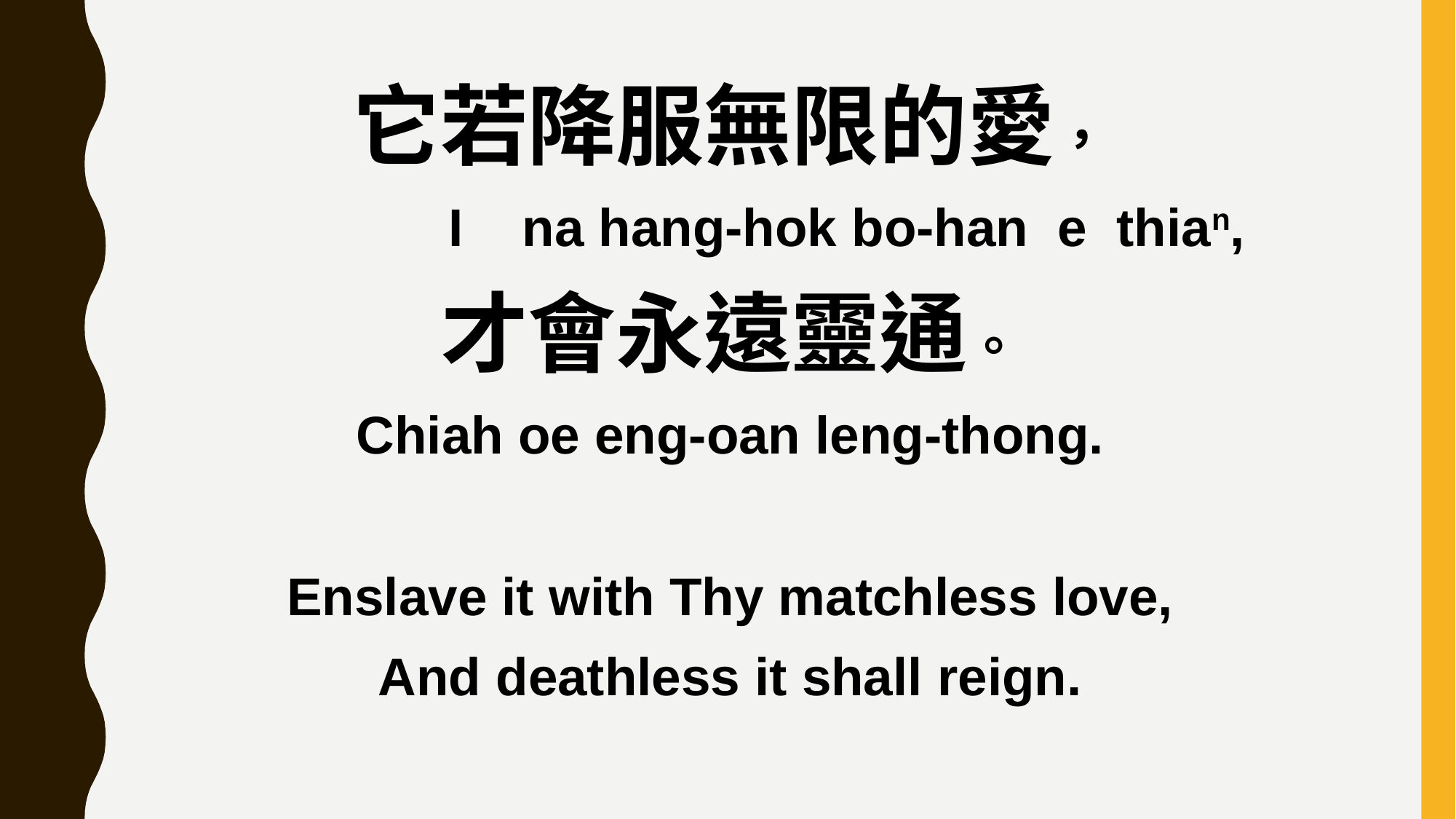

它若降服無限的愛，
                 I    na hang-hok bo-han  e  thian,
才會永遠靈通。
Chiah oe eng-oan leng-thong.

Enslave it with Thy matchless love,
And deathless it shall reign.